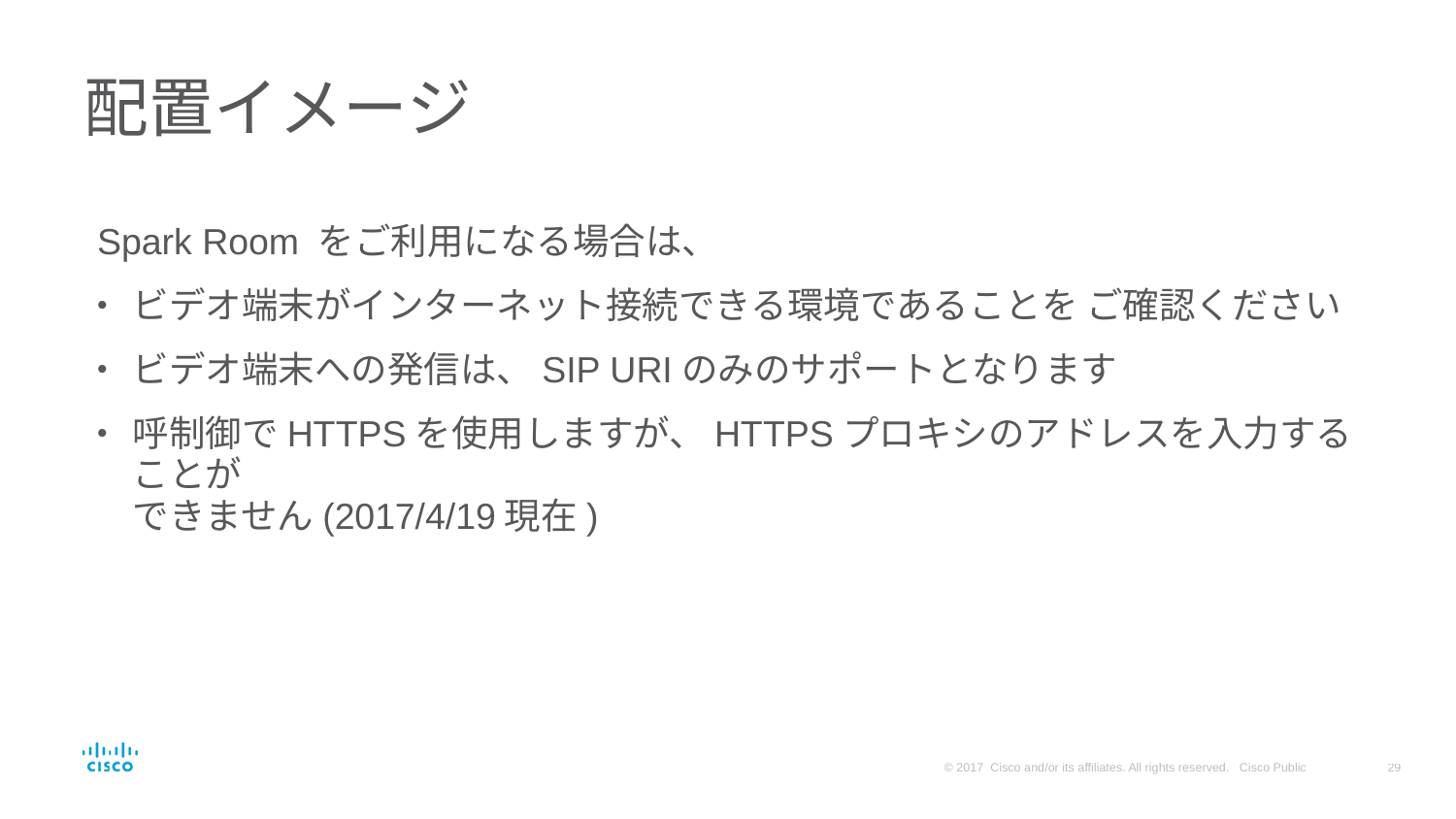

# 配置イメージ
Spark Room をご利用になる場合は、
ビデオ端末がインターネット接続できる環境であることを ご確認ください
ビデオ端末への発信は、SIP URIのみのサポートとなります
呼制御でHTTPSを使用しますが、HTTPSプロキシのアドレスを入力することが
できません(2017/4/19現在)